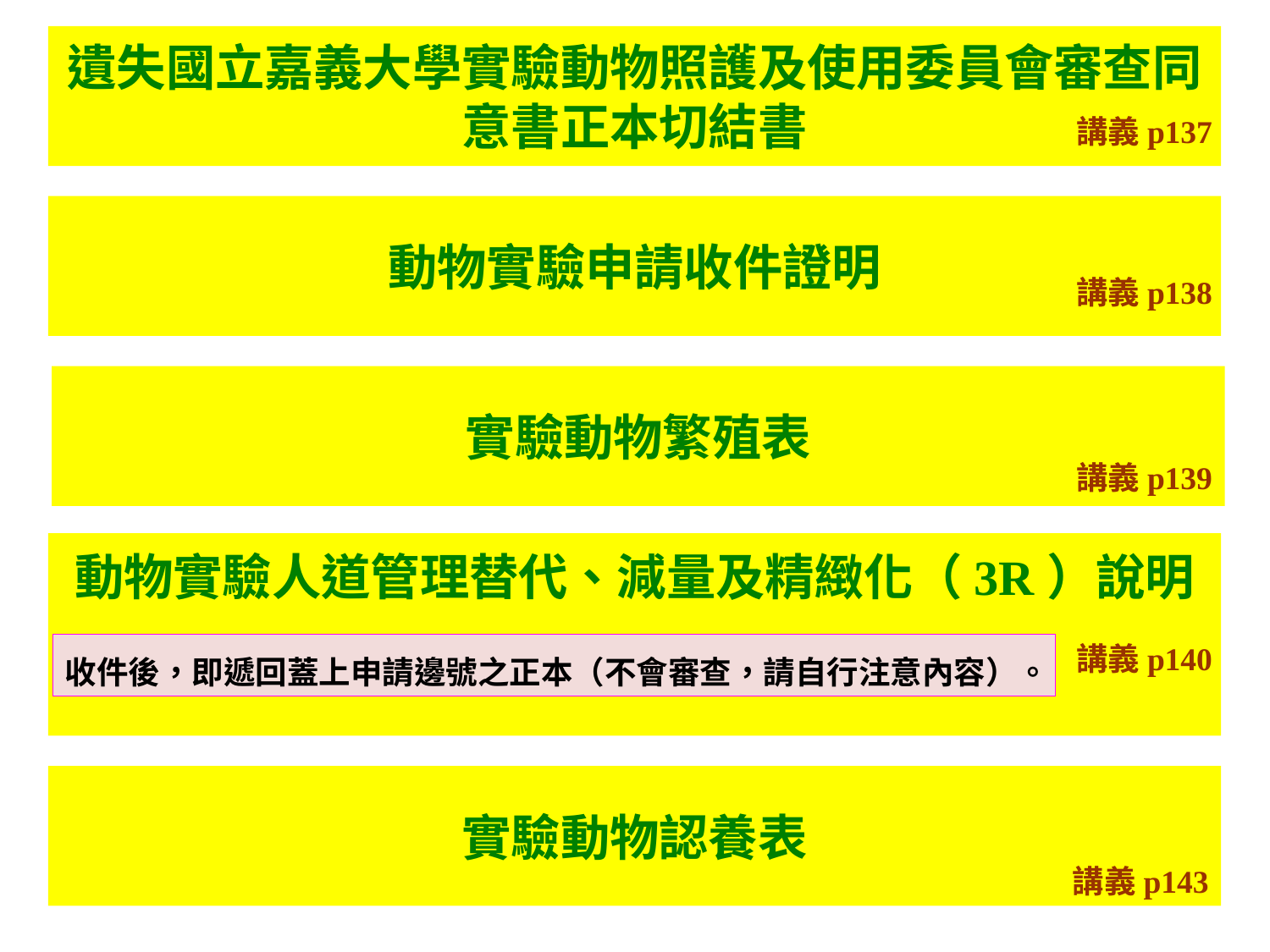

遺失國立嘉義大學實驗動物照護及使用委員會審查同意書正本切結書
講義p137
動物實驗申請收件證明
講義p138
實驗動物繁殖表
講義p139
動物實驗人道管理替代、減量及精緻化（3R）說明

講義p140
收件後，即遞回蓋上申請邊號之正本（不會審查，請自行注意內容）。
實驗動物認養表
講義p143